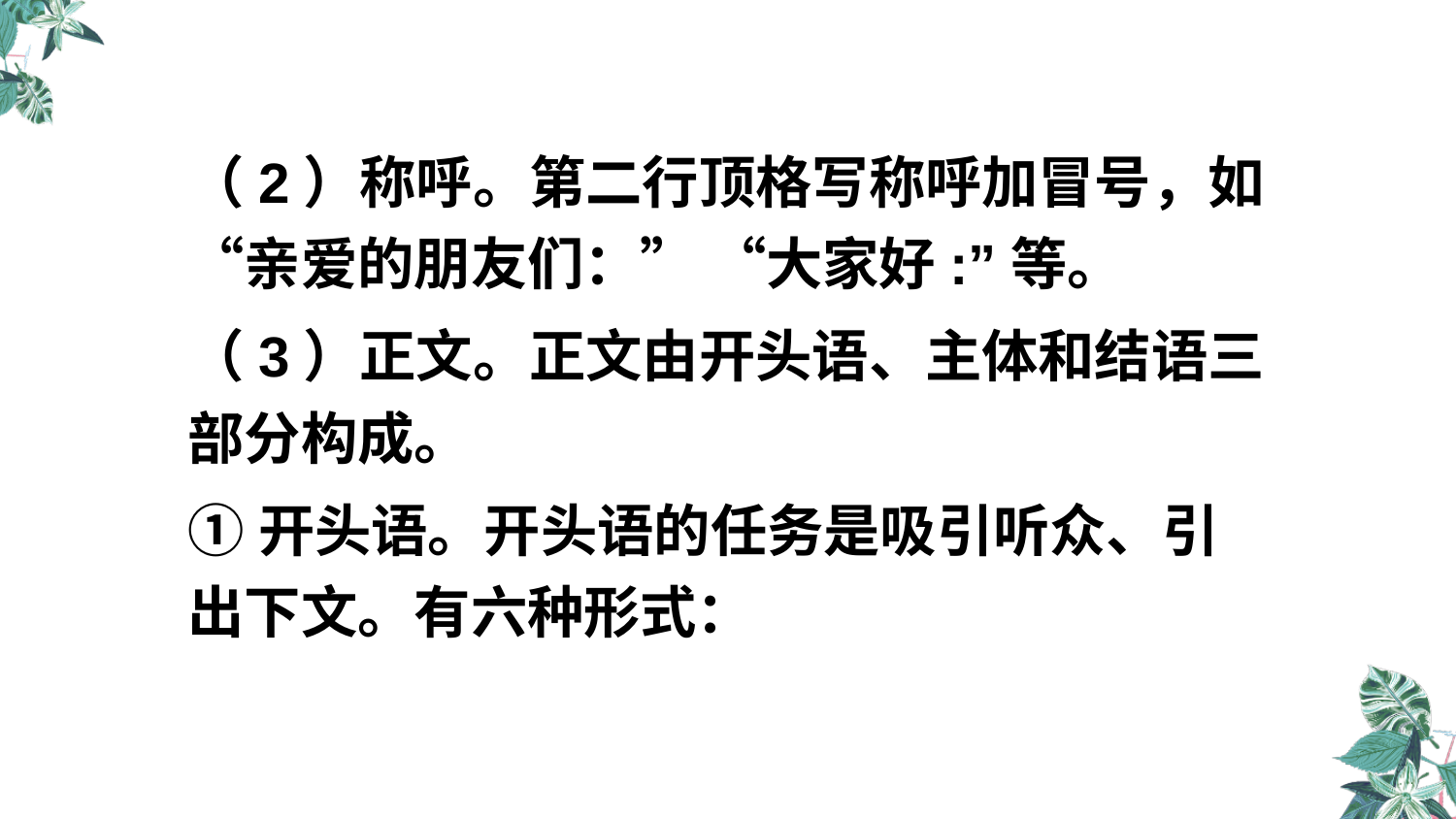

（2）称呼。第二行顶格写称呼加冒号，如“亲爱的朋友们：” “大家好:”等。
（3）正文。正文由开头语、主体和结语三部分构成。
①开头语。开头语的任务是吸引听众、引出下文。有六种形式：